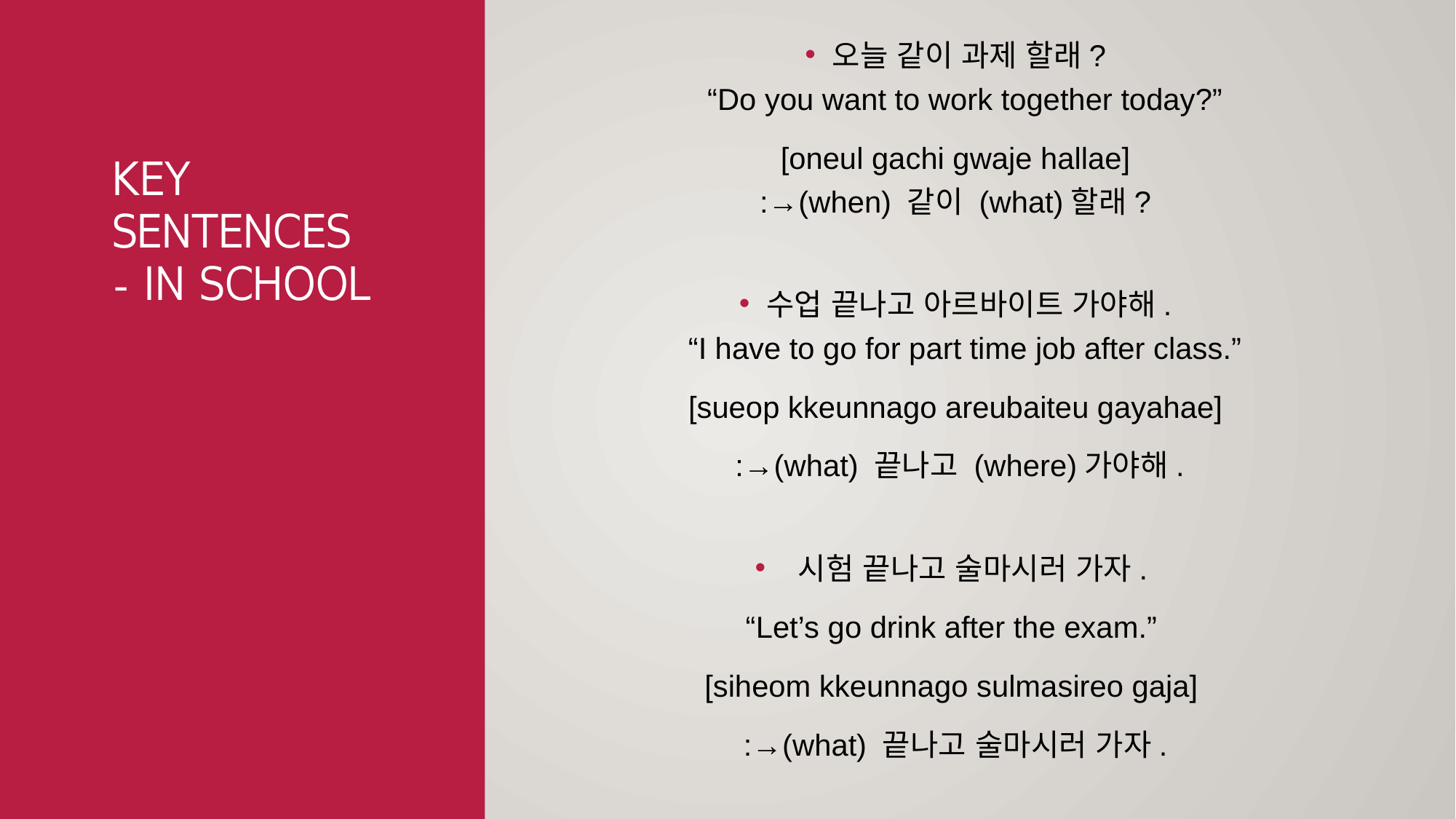

오늘 같이 과제 할래?
“Do you want to work together today?”
[oneul gachi gwaje hallae]
:→(when) 같이 (what)할래?
수업 끝나고 아르바이트 가야해.
“I have to go for part time job after class.”
[sueop kkeunnago areubaiteu gayahae]
 :→(what) 끝나고 (where)가야해.
 시험 끝나고 술마시러 가자.
“Let’s go drink after the exam.”
[siheom kkeunnago sulmasireo gaja]
:→(what) 끝나고 술마시러 가자.

# Key sentences - in school